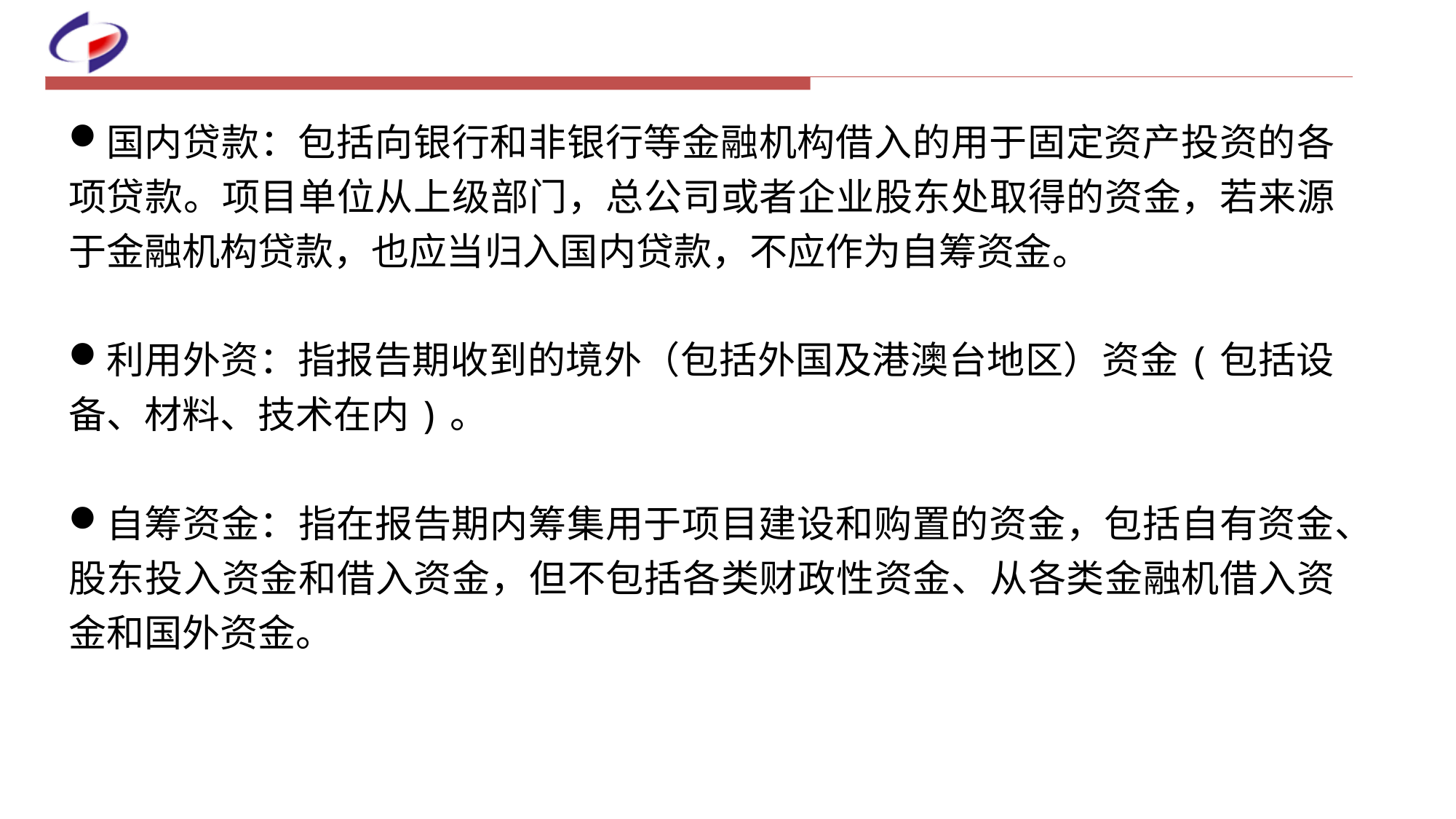

国内贷款：包括向银行和非银行等金融机构借入的用于固定资产投资的各项贷款。项目单位从上级部门，总公司或者企业股东处取得的资金，若来源于金融机构贷款，也应当归入国内贷款，不应作为自筹资金。

利用外资：指报告期收到的境外（包括外国及港澳台地区）资金(包括设备、材料、技术在内)。

自筹资金：指在报告期内筹集用于项目建设和购置的资金，包括自有资金、股东投入资金和借入资金，但不包括各类财政性资金、从各类金融机借入资金和国外资金。